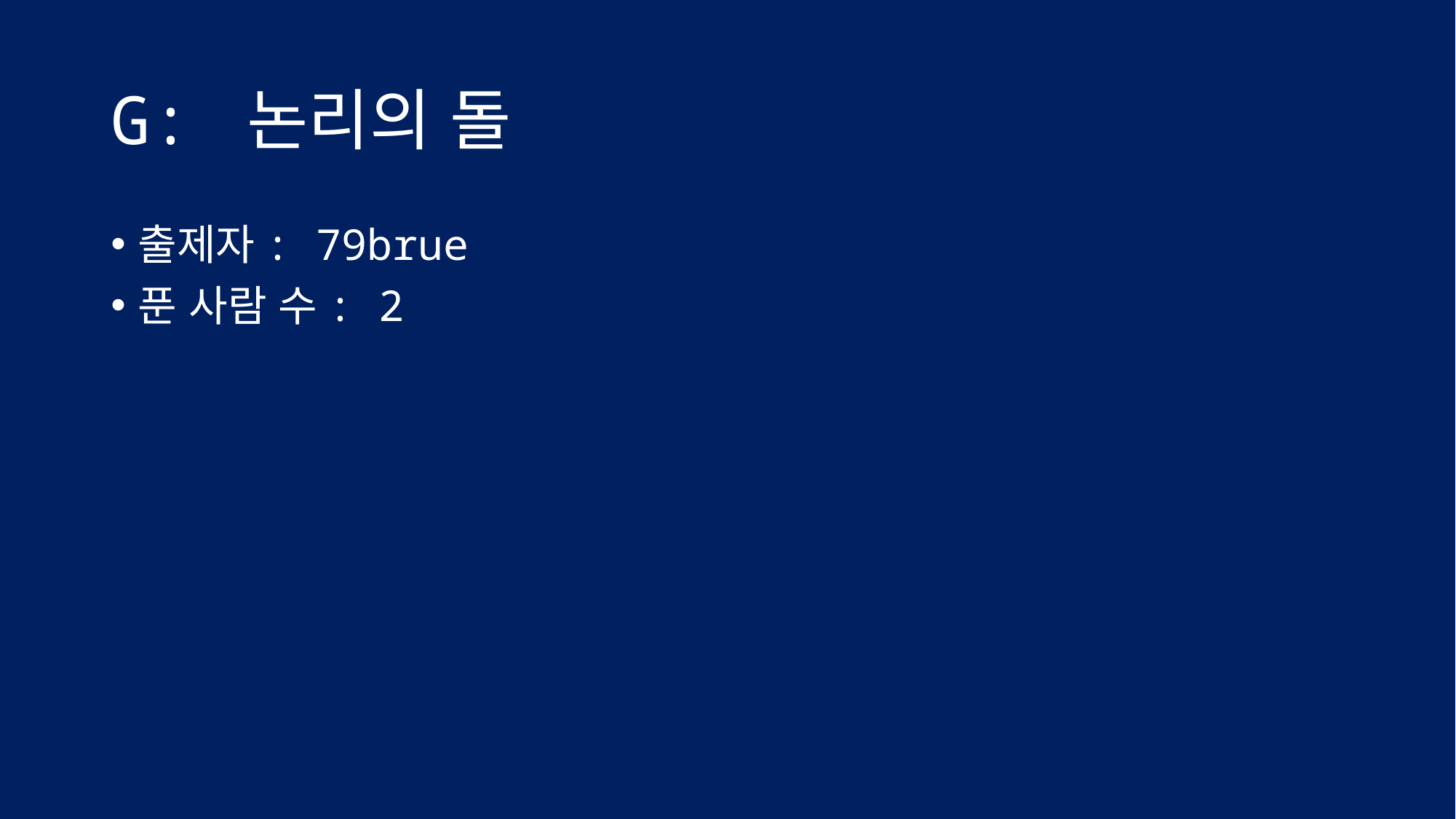

# G: 논리의 돌
출제자: 79brue
푼 사람 수: 2